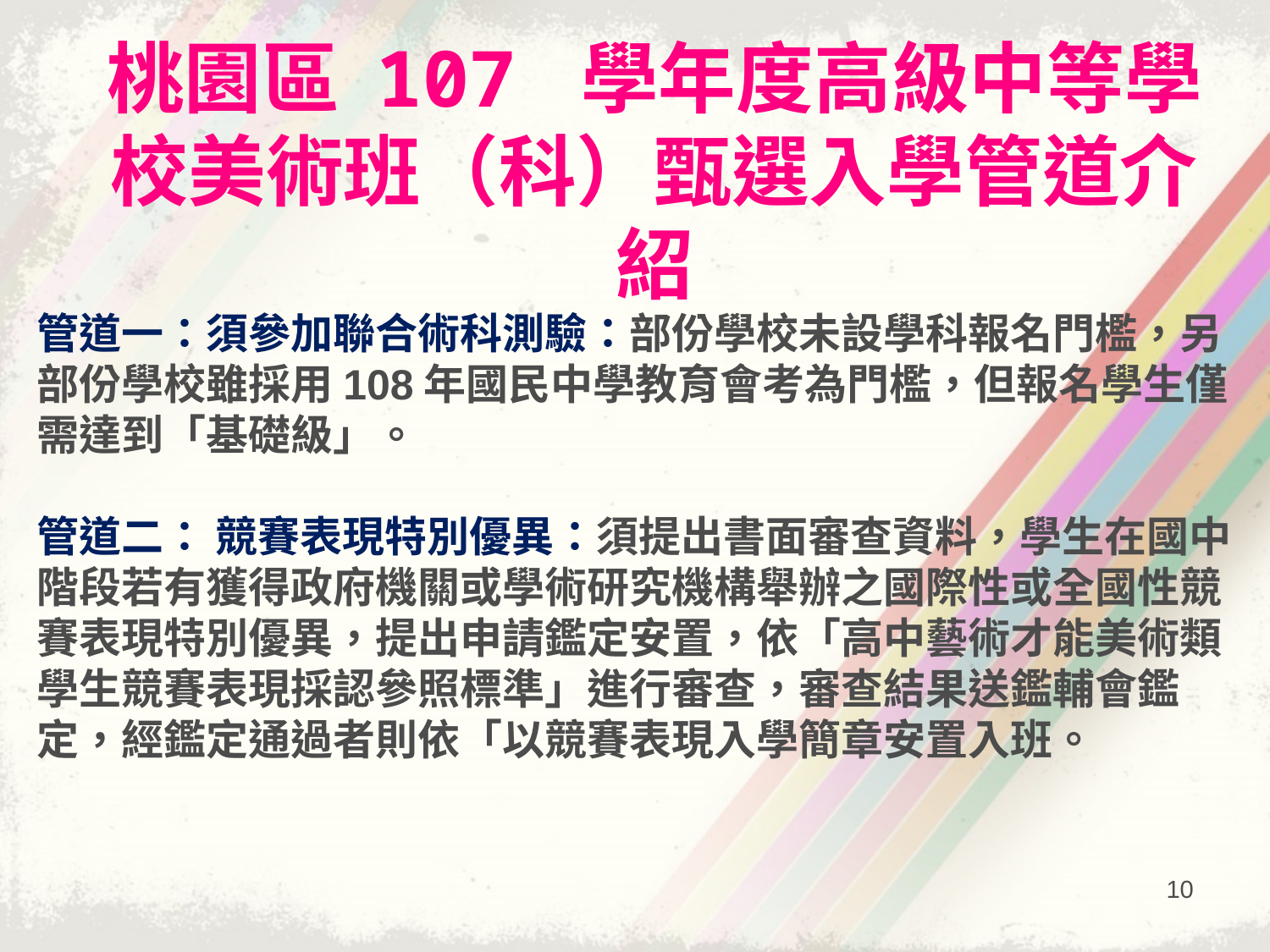

# 桃園區 107 學年度高級中等學校美術班（科）甄選入學管道介紹

管道一：須參加聯合術科測驗：部份學校未設學科報名門檻，另部份學校雖採用108年國民中學教育會考為門檻，但報名學生僅需達到「基礎級」。

管道二： 競賽表現特別優異：須提出書面審查資料，學生在國中階段若有獲得政府機關或學術研究機構舉辦之國際性或全國性競賽表現特別優異，提出申請鑑定安置，依「高中藝術才能美術類學生競賽表現採認參照標準」進行審查，審查結果送鑑輔會鑑定，經鑑定通過者則依「以競賽表現入學簡章安置入班。
10